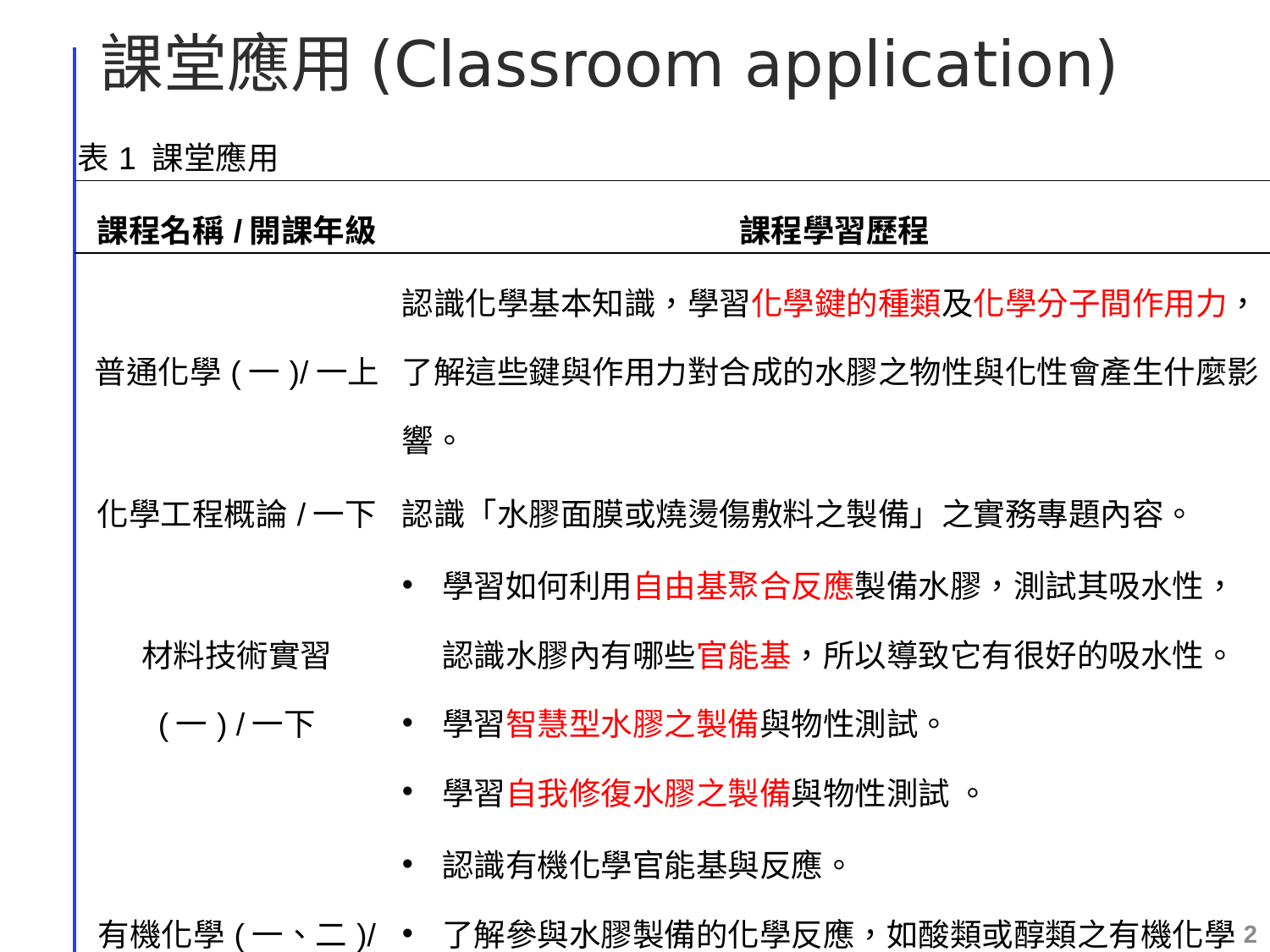

# 課堂應用(Classroom application)
| 表1 課堂應用 |  |
| --- | --- |
| 課程名稱/開課年級 | 課程學習歷程 |
| 普通化學(一)/一上 | 認識化學基本知識，學習化學鍵的種類及化學分子間作用力，了解這些鍵與作用力對合成的水膠之物性與化性會產生什麼影響。 |
| 化學工程概論/一下 | 認識「水膠面膜或燒燙傷敷料之製備」之實務專題內容。 |
| 材料技術實習 (一) /一下 | 學習如何利用自由基聚合反應製備水膠，測試其吸水性，認識水膠內有哪些官能基，所以導致它有很好的吸水性。 學習智慧型水膠之製備與物性測試。 學習自我修復水膠之製備與物性測試 。 |
| 有機化學(一、二)/ 二上下 | 認識有機化學官能基與反應。 了解參與水膠製備的化學反應，如酸類或醇類之有機化學反應。 了解官能基如何調控水膠之pH與膨潤度。 |
2